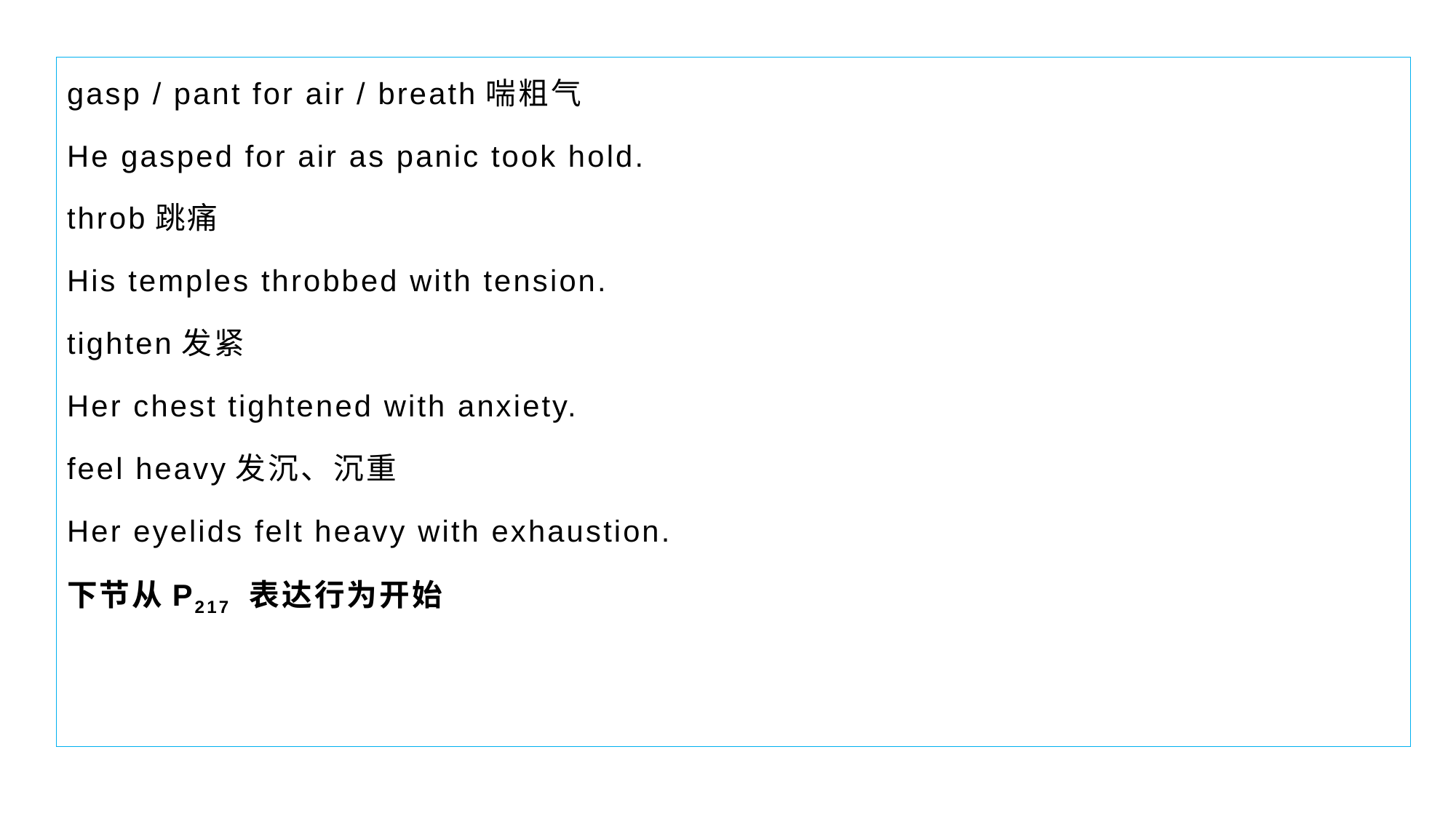

gasp / pant for air / breath喘粗气
He gasped for air as panic took hold.
throb跳痛
His temples throbbed with tension.
tighten发紧
Her chest tightened with anxiety.
feel heavy发沉、沉重
Her eyelids felt heavy with exhaustion.
下节从P217 表达行为开始